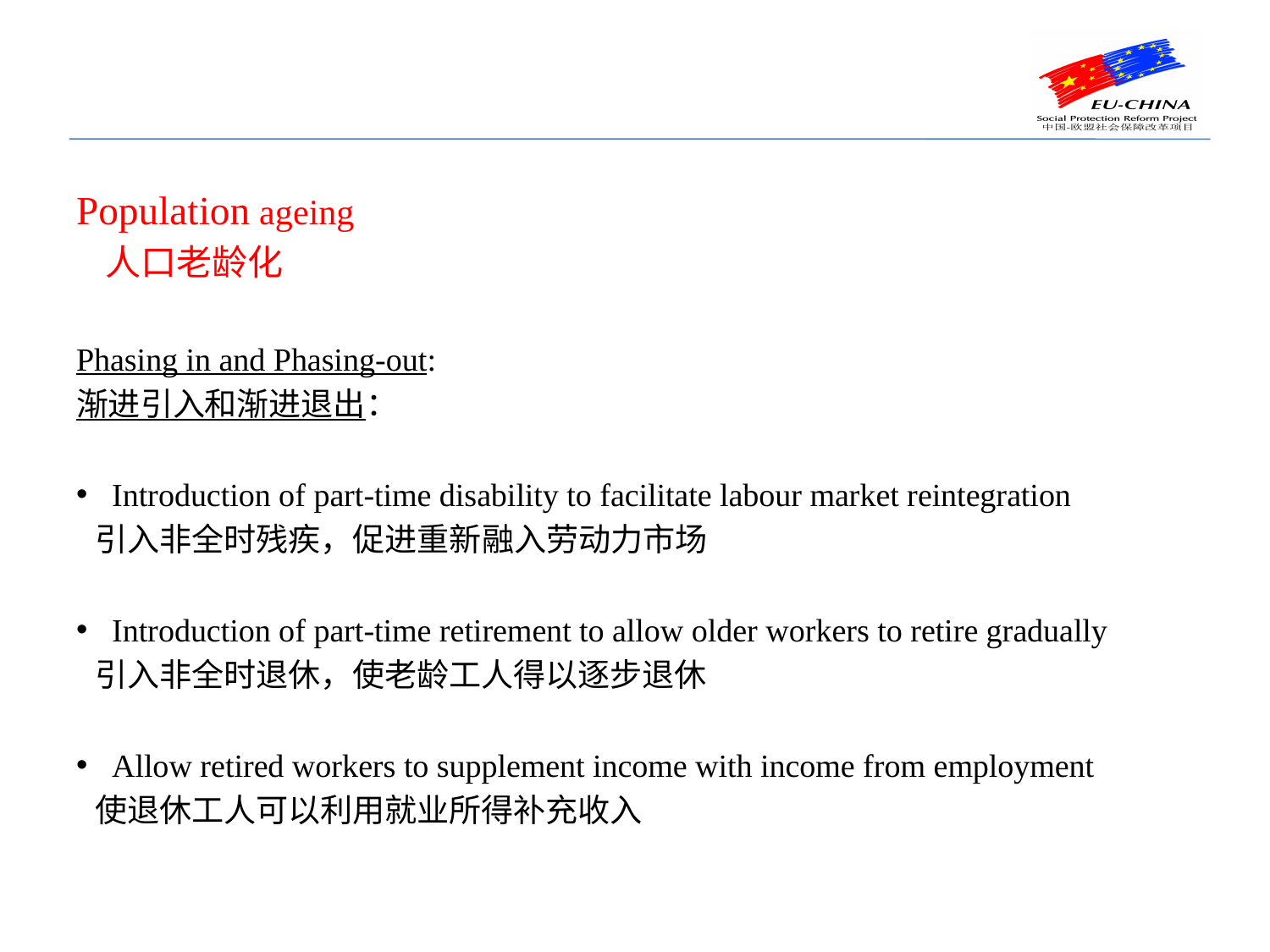

#
Population ageing
   人口老龄化

Phasing in and Phasing-out:
渐进引入和渐进退出：

Introduction of part-time disability to facilitate labour market reintegration
  引入非全时残疾，促进重新融入劳动力市场

Introduction of part-time retirement to allow older workers to retire gradually
  引入非全时退休，使老龄工人得以逐步退休

Allow retired workers to supplement income with income from employment
  使退休工人可以利用就业所得补充收入